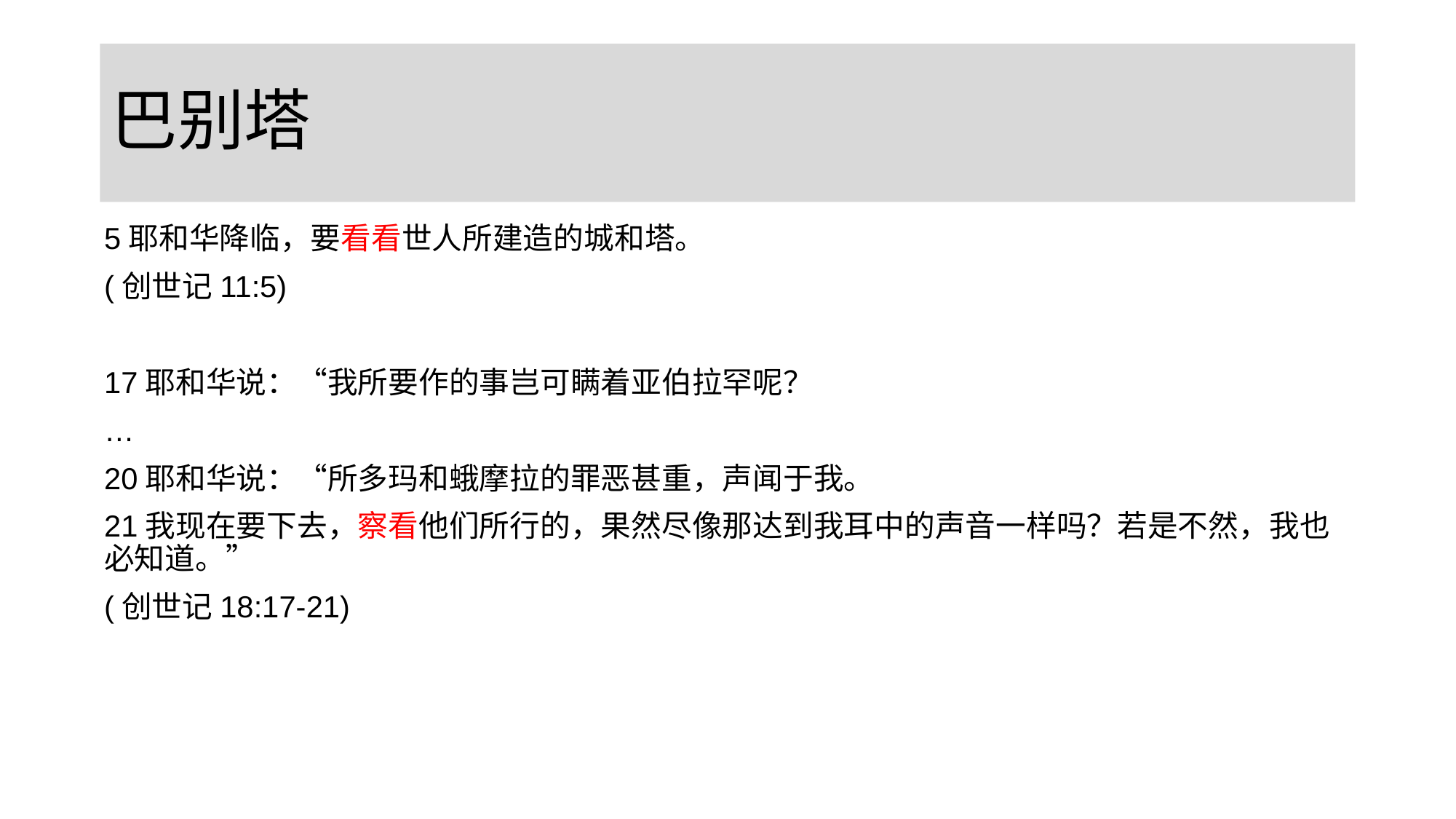

# 巴别塔
5耶和华降临，要看看世人所建造的城和塔。
(创世记11:5)

17耶和华说：“我所要作的事岂可瞒着亚伯拉罕呢？
…
20耶和华说：“所多玛和蛾摩拉的罪恶甚重，声闻于我。
21我现在要下去，察看他们所行的，果然尽像那达到我耳中的声音一样吗？若是不然，我也必知道。”
(创世记18:17-21)